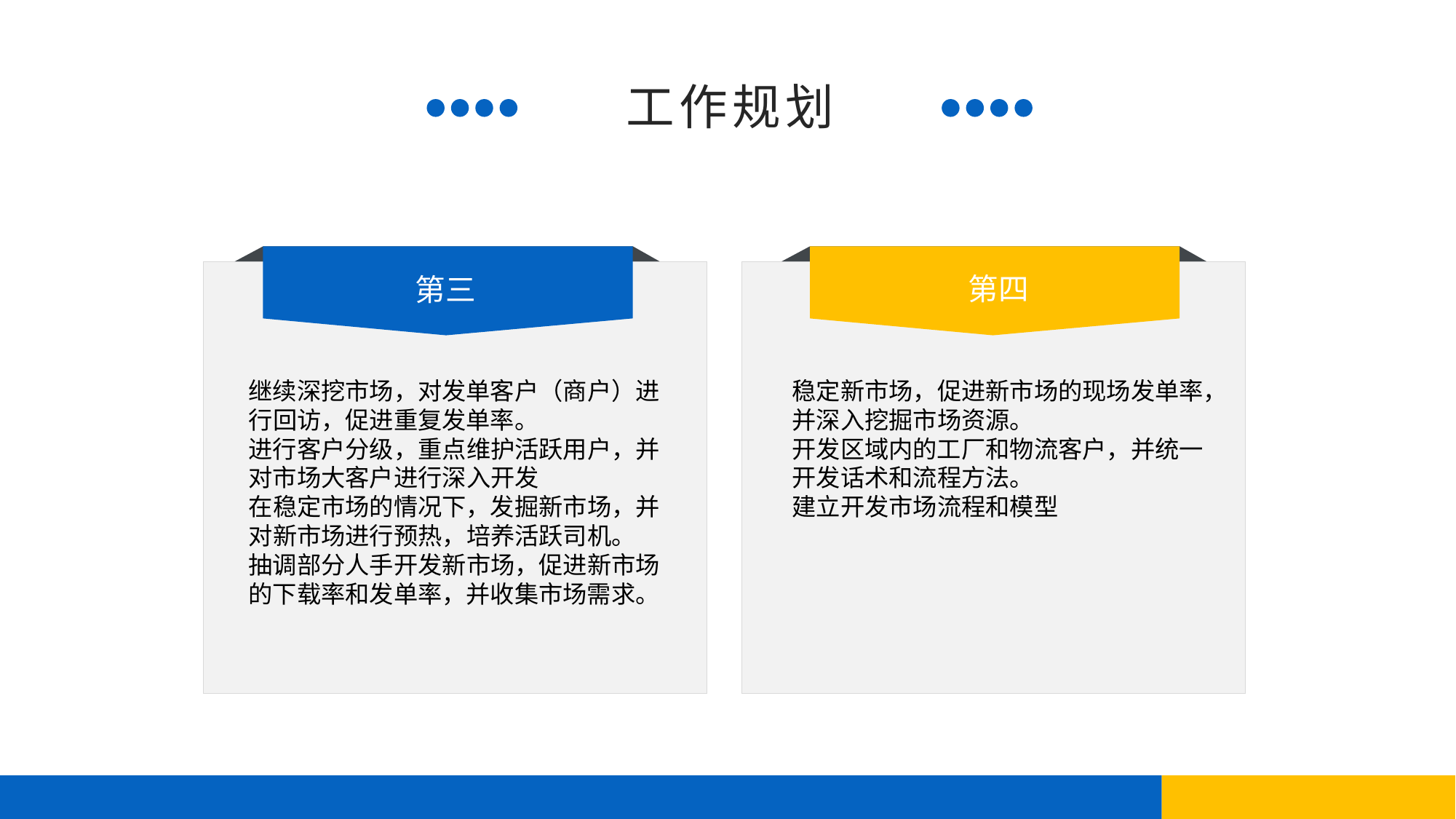

工作规划

第三
继续深挖市场，对发单客户（商户）进行回访，促进重复发单率。
进行客户分级，重点维护活跃用户，并对市场大客户进行深入开发
在稳定市场的情况下，发掘新市场，并对新市场进行预热，培养活跃司机。
抽调部分人手开发新市场，促进新市场的下载率和发单率，并收集市场需求。

第四
稳定新市场，促进新市场的现场发单率，并深入挖掘市场资源。
开发区域内的工厂和物流客户，并统一开发话术和流程方法。
建立开发市场流程和模型